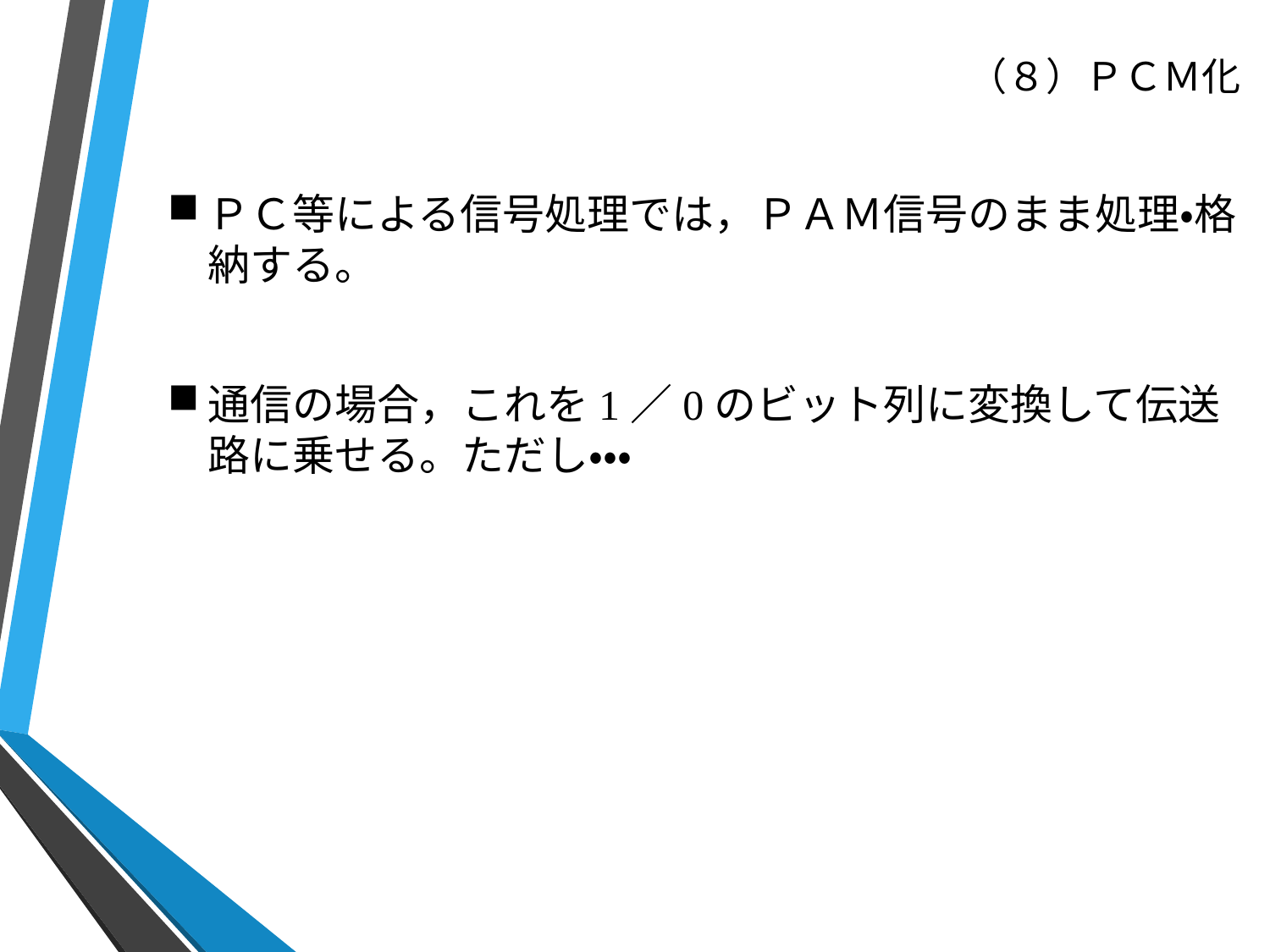

# （８）ＰＣＭ化
ＰＣ等による信号処理では，ＰＡＭ信号のまま処理・格納する。

通信の場合，これを1／0のビット列に変換して伝送路に乗せる。ただし・・・